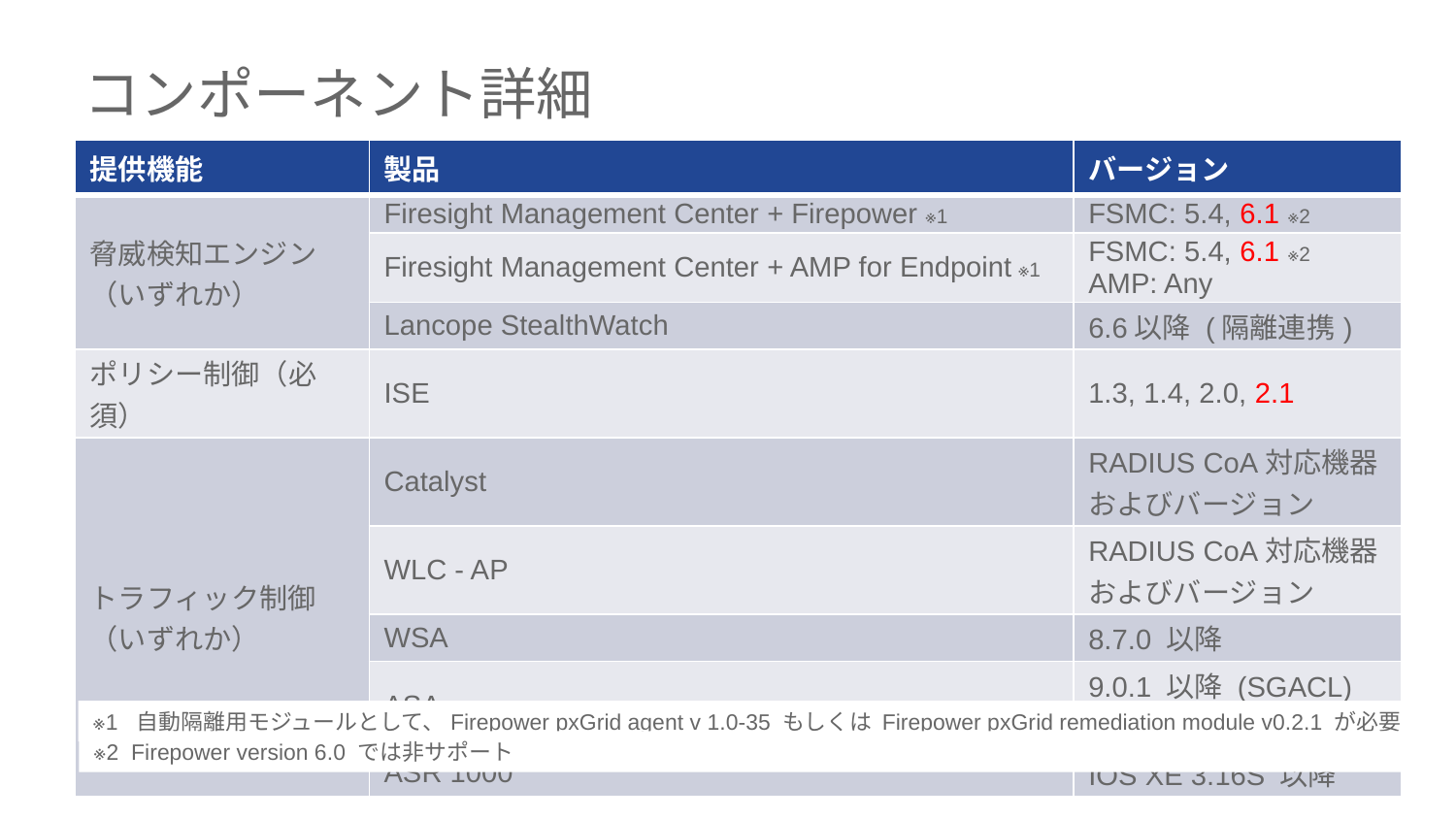

# コンポーネント詳細
| 提供機能 | 製品 | バージョン |
| --- | --- | --- |
| 脅威検知エンジン （いずれか） | Firesight Management Center + Firepower ※1 | FSMC: 5.4, 6.1 ※2 |
|  | Firesight Management Center + AMP for Endpoint ※1 | FSMC: 5.4, 6.1 ※2 AMP: Any |
|  | Lancope StealthWatch | 6.6以降 (隔離連携) |
| ポリシー制御（必須） | ISE | 1.3, 1.4, 2.0, 2.1 |
| トラフィック制御 （いずれか） | Catalyst | RADIUS CoA対応機器およびバージョン |
|  | WLC - AP | RADIUS CoA対応機器およびバージョン |
|  | WSA | 8.7.0 以降 |
|  | ASA | 9.0.1 以降 (SGACL) 9.5.1 以降 (PBR) |
|  | ASR 1000 | IOS XE 3.16S 以降 |
※1  自動隔離用モジュールとして、Firepower pxGrid agent v 1.0-35 もしくは Firepower pxGrid remediation module v0.2.1 が必要
※2  Firepower version 6.0 では非サポート